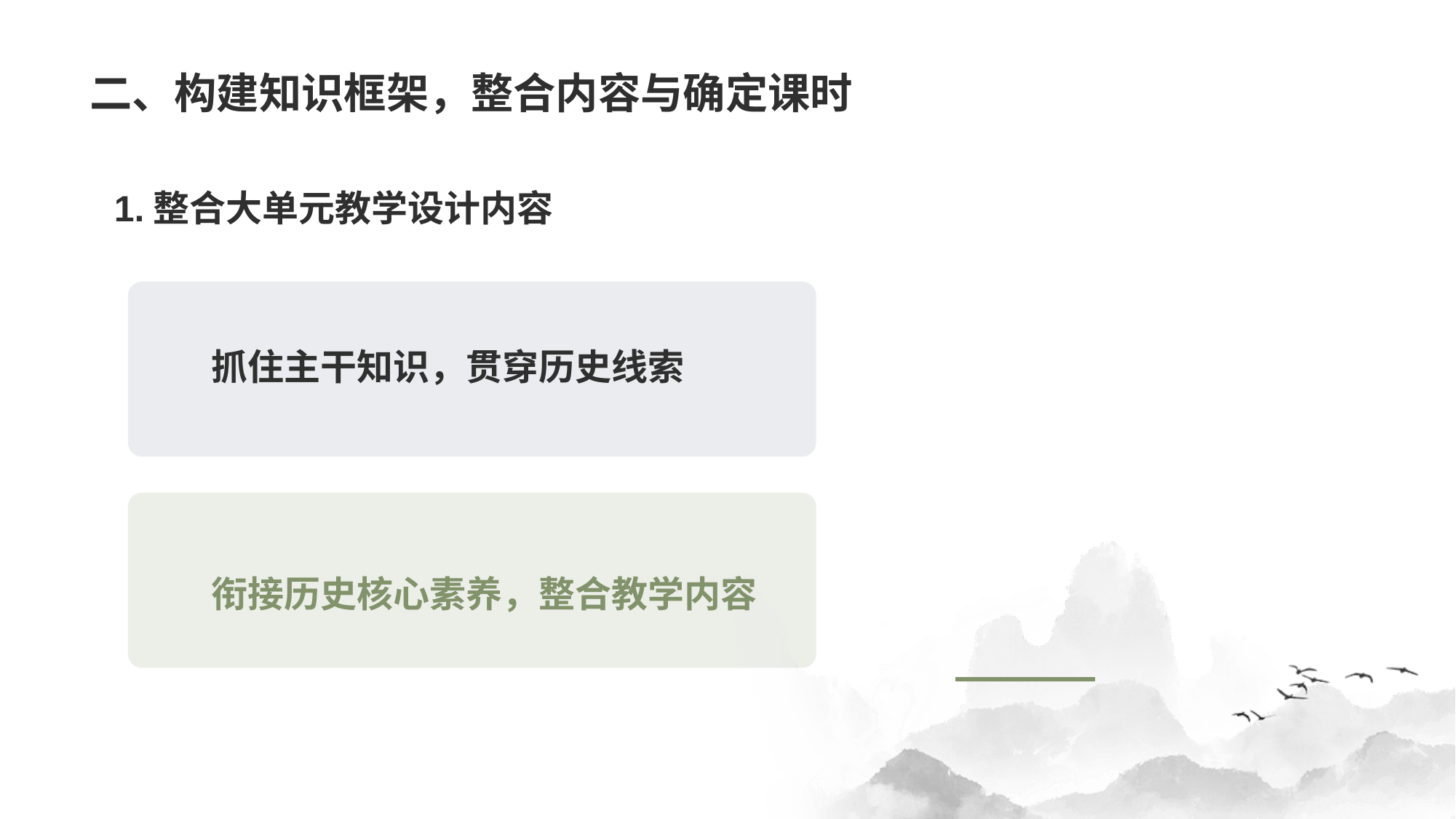

# 二、构建知识框架，整合内容与确定课时
1.整合大单元教学设计内容

抓住主干知识，贯穿历史线索

衔接历史核心素养，整合教学内容